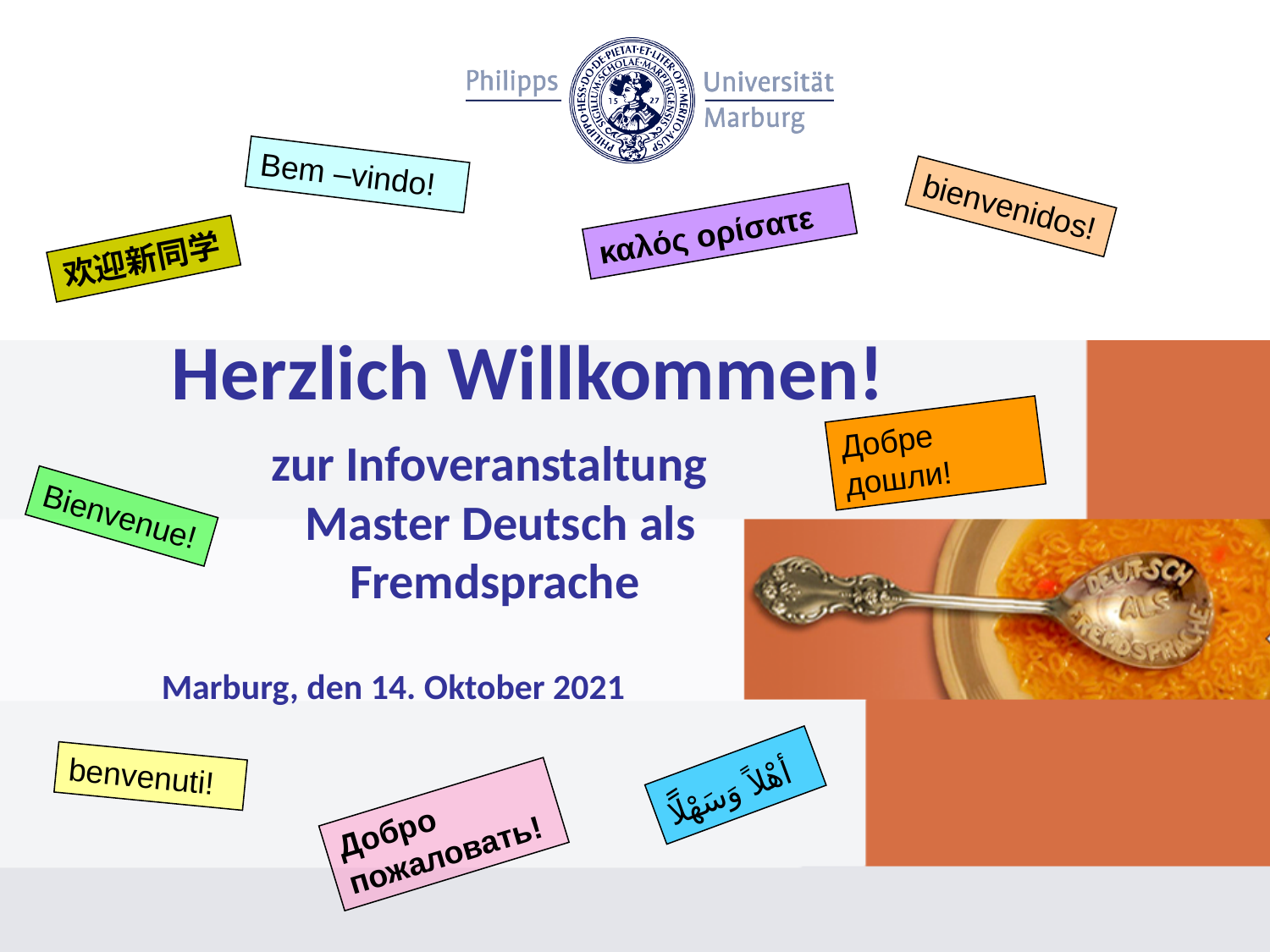

Bem –vindo!
bienvenidos!
καλός ορίσατε
欢迎新同学
# Herzlich Willkommen!

zur Infoveranstaltung
 Master Deutsch als Fremdsprache

Marburg, den 14. Oktober 2021
Добре дошли!
Bienvenue!

benvenuti!
أهْلاً وَسَهْلاً
Добро пожаловать!